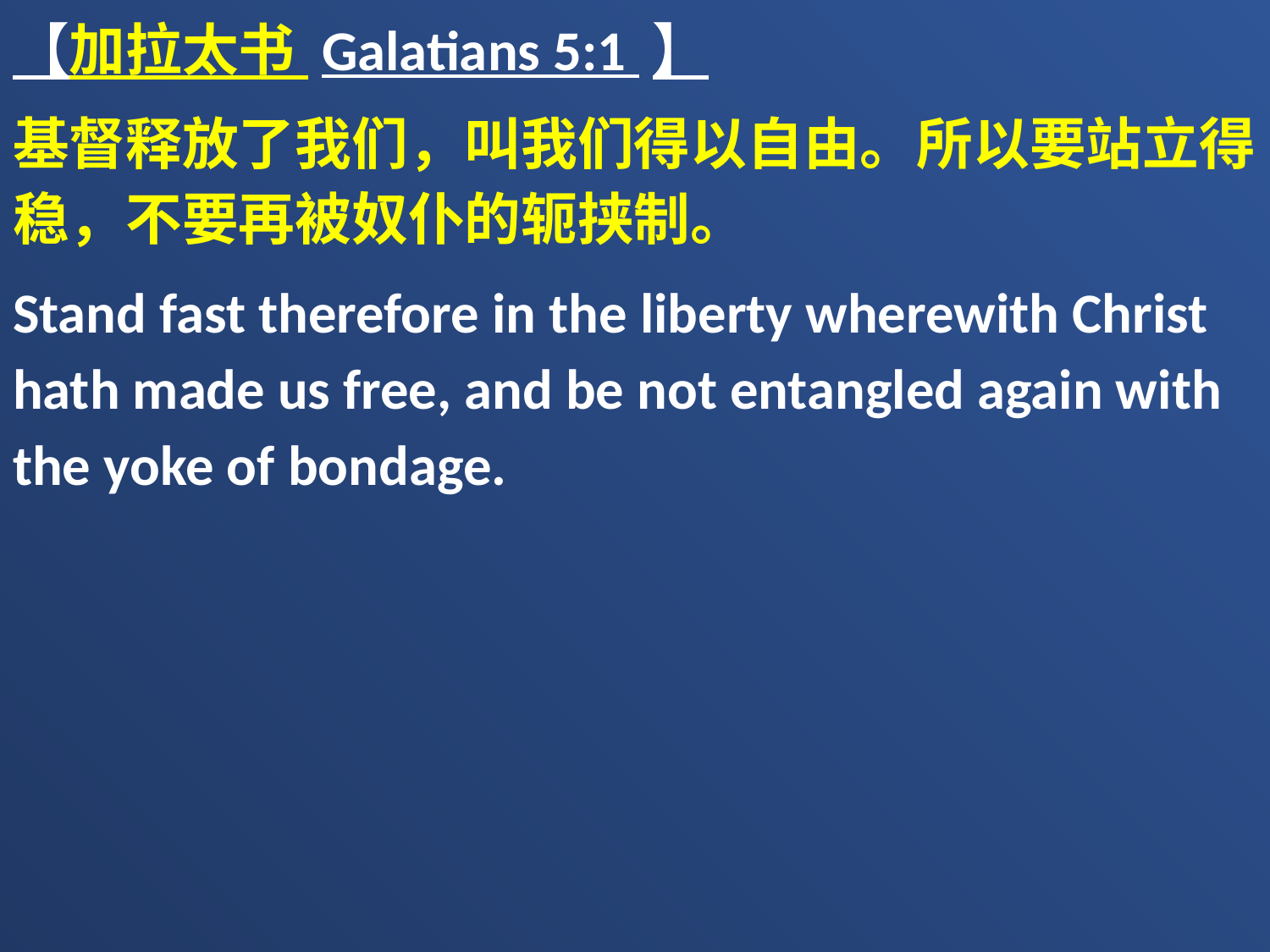

【加拉太书 Galatians 5:1 】
基督释放了我们，叫我们得以自由。所以要站立得稳，不要再被奴仆的轭挟制。
Stand fast therefore in the liberty wherewith Christ hath made us free, and be not entangled again with the yoke of bondage.